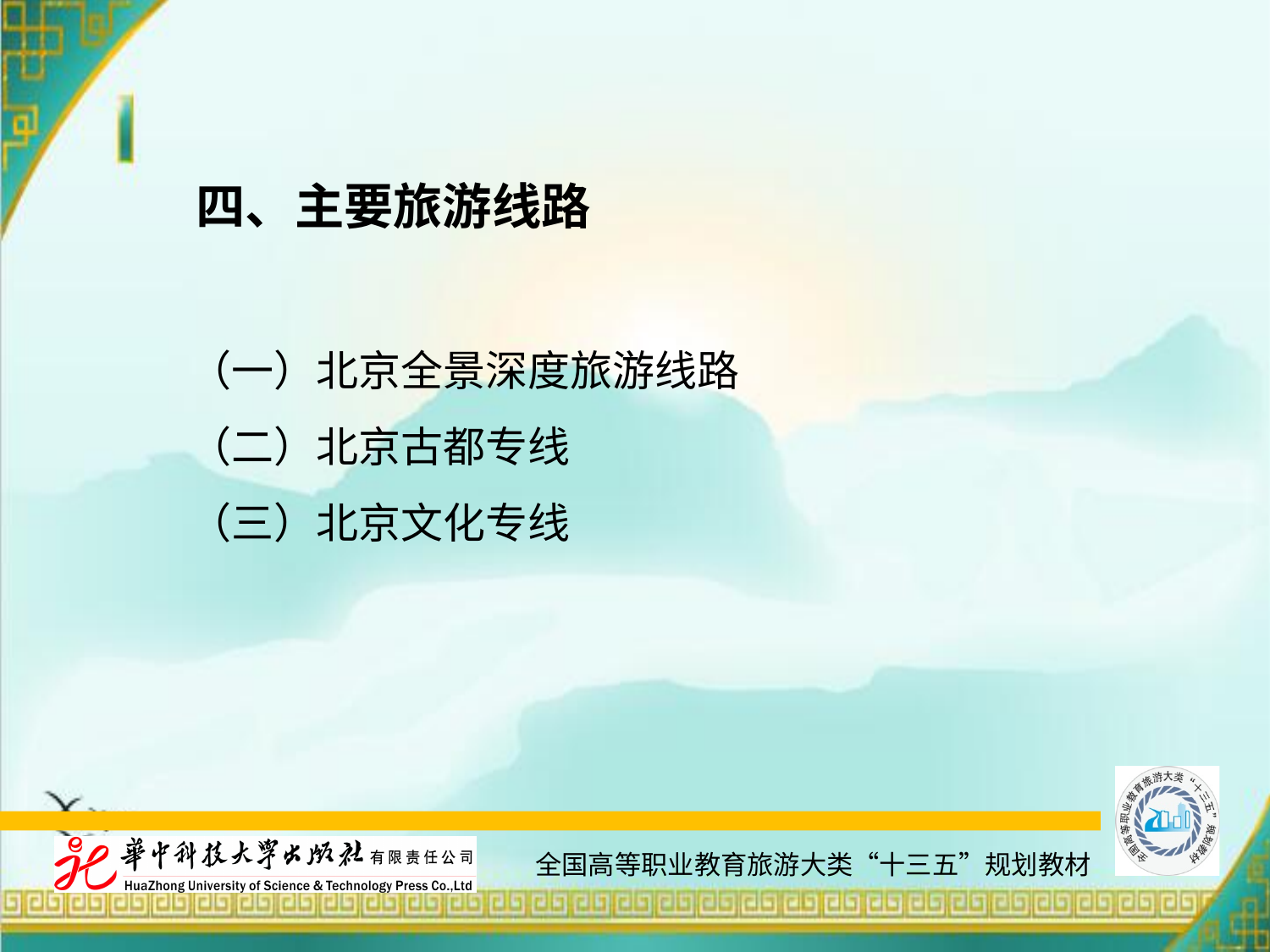

四、主要旅游线路

（一）北京全景深度旅游线路
（二）北京古都专线
（三）北京文化专线